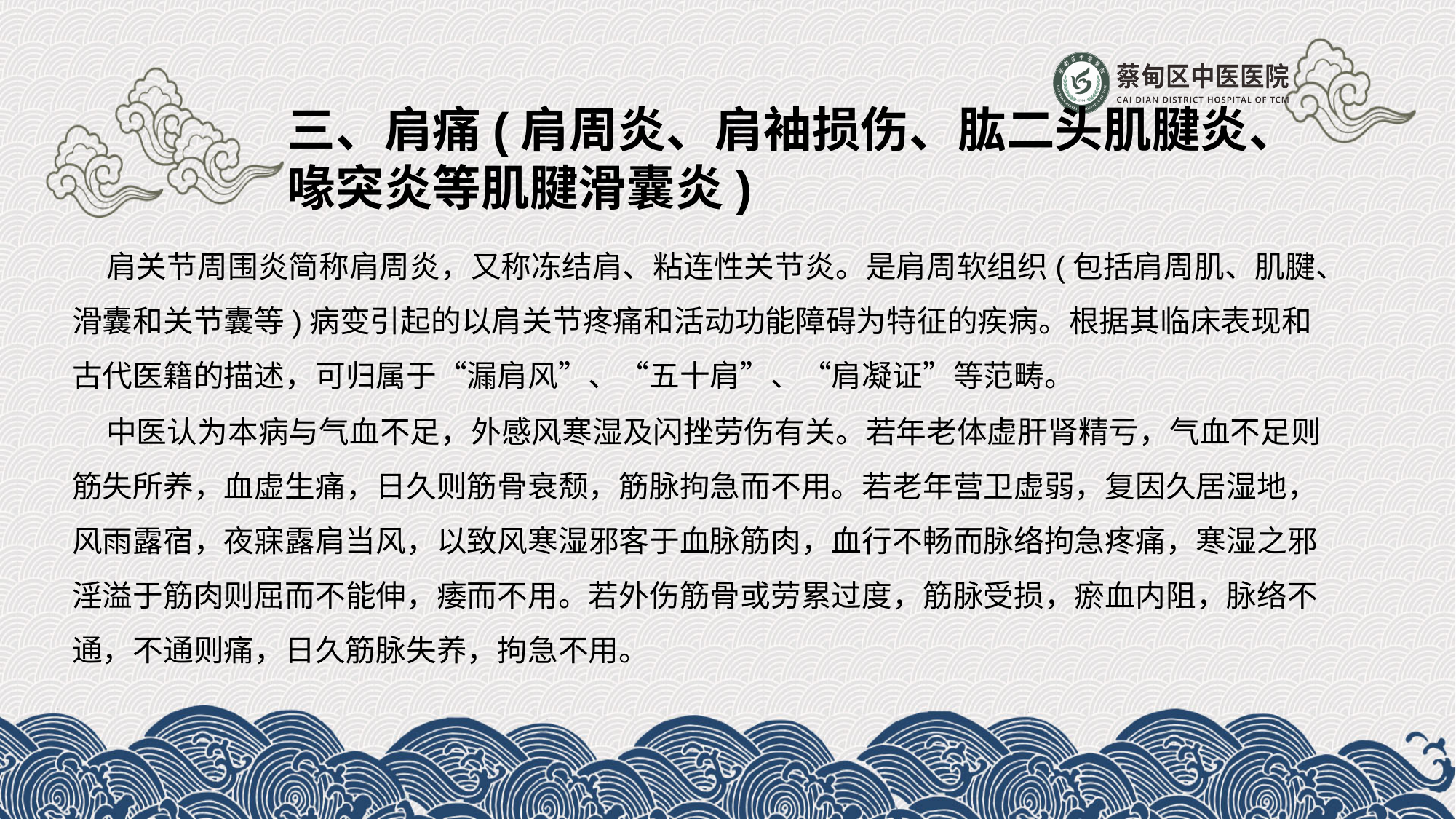

三、肩痛(肩周炎、肩袖损伤、肱二头肌腱炎、喙突炎等肌腱滑囊炎)

    肩关节周围炎简称肩周炎，又称冻结肩、粘连性关节炎。是肩周软组织(包括肩周肌、肌腱、滑囊和关节囊等)病变引起的以肩关节疼痛和活动功能障碍为特征的疾病。根据其临床表现和古代医籍的描述，可归属于“漏肩风”、“五十肩”、“肩凝证”等范畴。
    中医认为本病与气血不足，外感风寒湿及闪挫劳伤有关。若年老体虚肝肾精亏，气血不足则筋失所养，血虚生痛，日久则筋骨衰颓，筋脉拘急而不用。若老年营卫虚弱，复因久居湿地，风雨露宿，夜寐露肩当风，以致风寒湿邪客于血脉筋肉，血行不畅而脉络拘急疼痛，寒湿之邪淫溢于筋肉则屈而不能伸，痿而不用。若外伤筋骨或劳累过度，筋脉受损，瘀血内阻，脉络不通，不通则痛，日久筋脉失养，拘急不用。